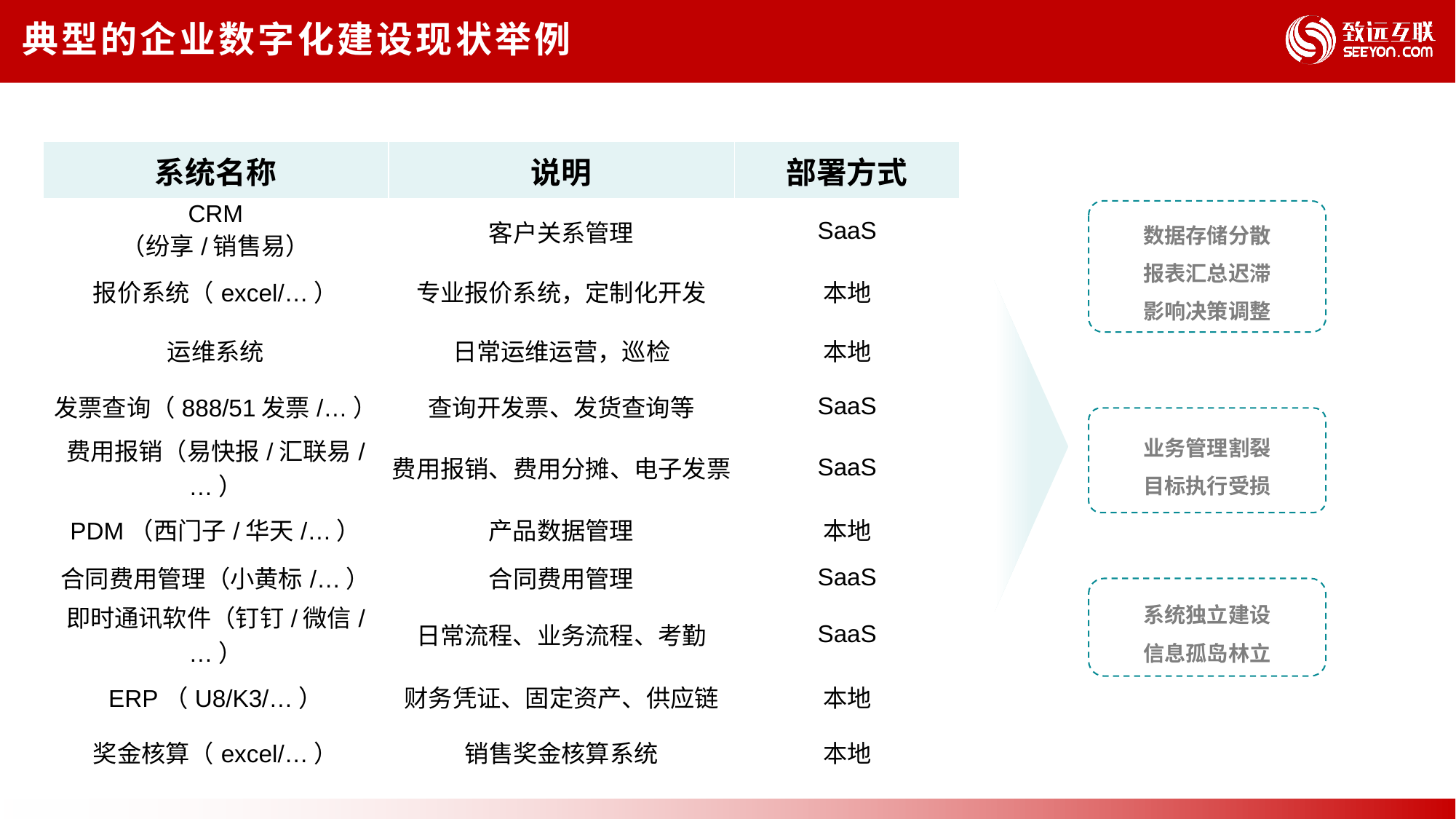

典型的企业数字化建设现状举例
| 系统名称 | 说明 | 部署方式 |
| --- | --- | --- |
| CRM （纷享/销售易） | 客户关系管理 | SaaS |
| 报价系统（excel/…） | 专业报价系统，定制化开发 | 本地 |
| 运维系统 | 日常运维运营，巡检 | 本地 |
| 发票查询（888/51发票/…） | 查询开发票、发货查询等 | SaaS |
| 费用报销（易快报/汇联易/…） | 费用报销、费用分摊、电子发票 | SaaS |
| PDM（西门子/华天/…） | 产品数据管理 | 本地 |
| 合同费用管理（小黄标/…） | 合同费用管理 | SaaS |
| 即时通讯软件（钉钉/微信/…） | 日常流程、业务流程、考勤 | SaaS |
| ERP（U8/K3/…） | 财务凭证、固定资产、供应链 | 本地 |
| 奖金核算（excel/…） | 销售奖金核算系统 | 本地 |
数据存储分散
报表汇总迟滞
影响决策调整
业务管理割裂
目标执行受损

系统独立建设
信息孤岛林立